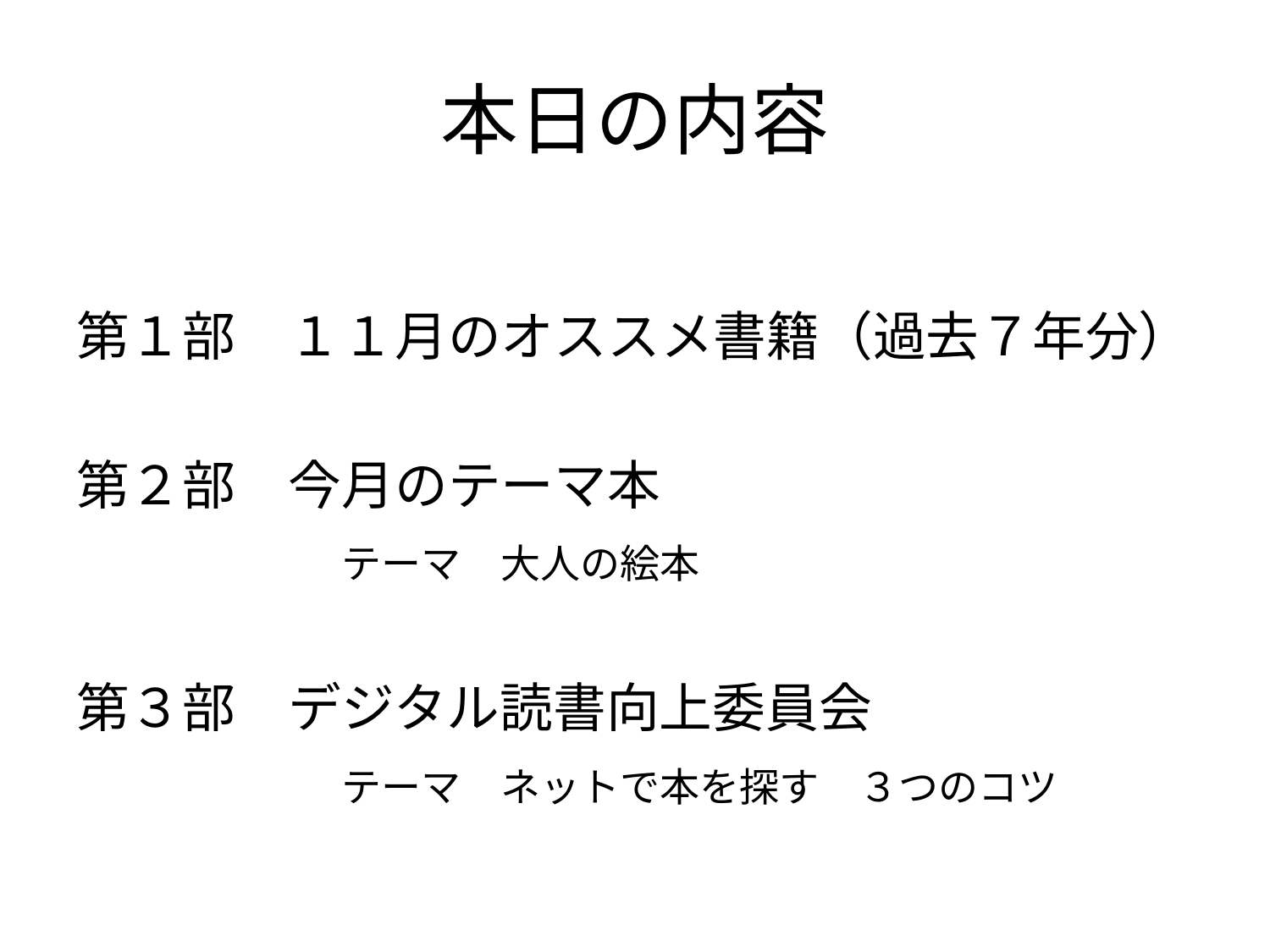

# 本日の内容

第１部　１１月のオススメ書籍（過去７年分）

第２部　今月のテーマ本
　　　　　テーマ　大人の絵本

第３部　デジタル読書向上委員会
　　　　　テーマ　ネットで本を探す　３つのコツ